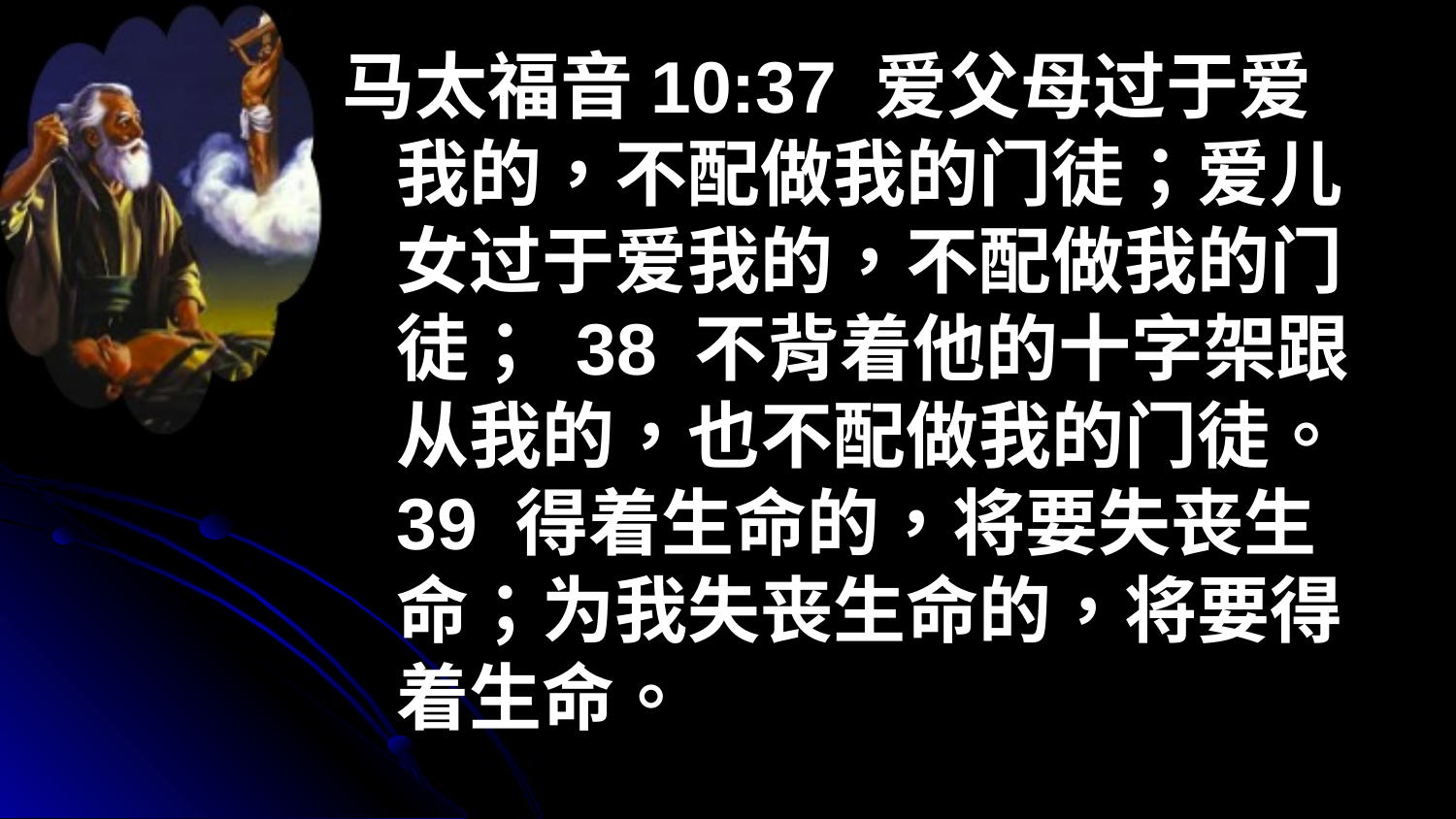

马太福音10:37 爱父母过于爱我的，不配做我的门徒；爱儿女过于爱我的，不配做我的门徒； 38 不背着他的十字架跟从我的，也不配做我的门徒。 39 得着生命的，将要失丧生命；为我失丧生命的，将要得着生命。